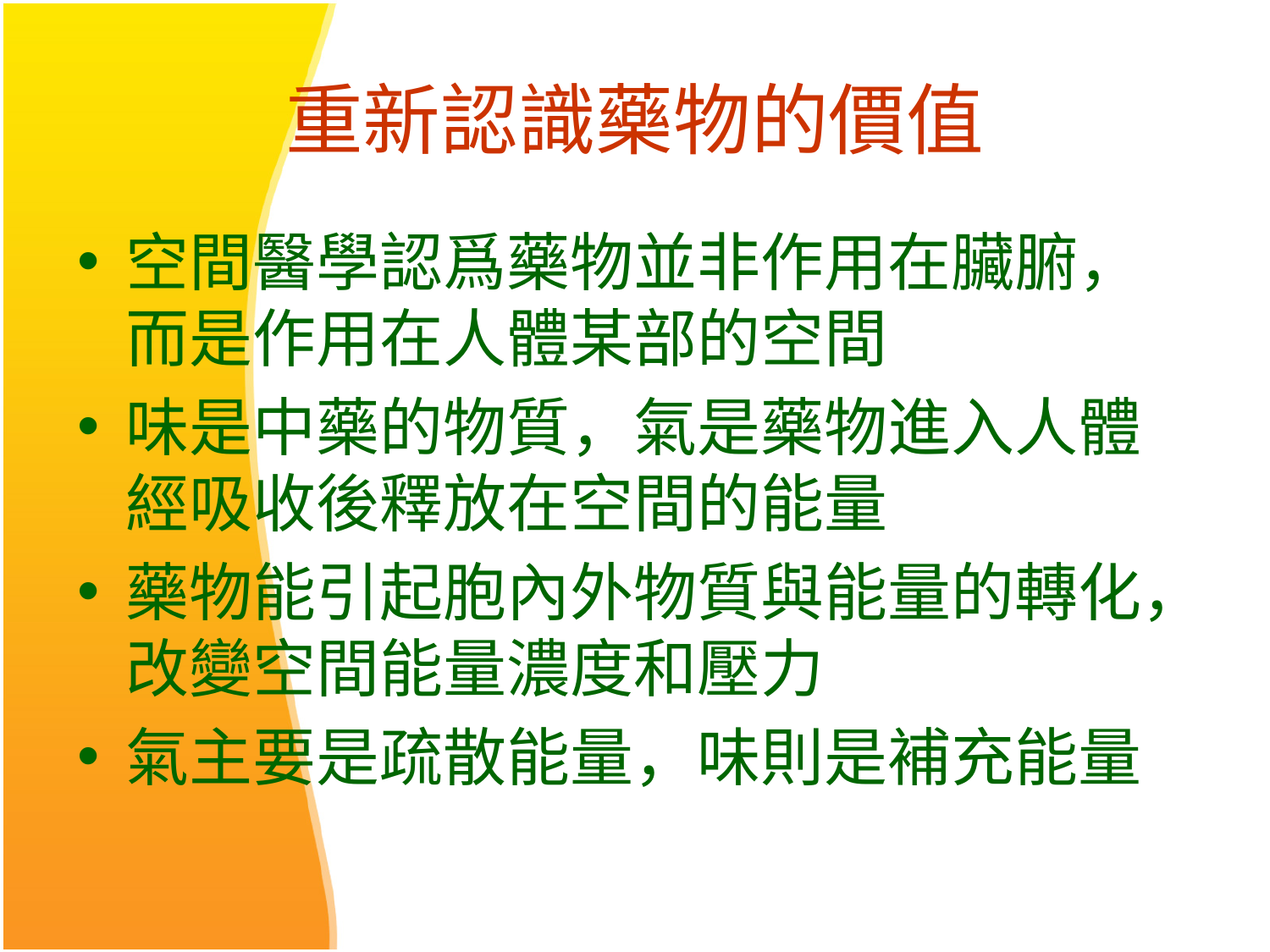

# 重新認識藥物的價值
空間醫學認爲藥物並非作用在臟腑，而是作用在人體某部的空間
味是中藥的物質，氣是藥物進入人體經吸收後釋放在空間的能量
藥物能引起胞內外物質與能量的轉化，改變空間能量濃度和壓力
氣主要是疏散能量，味則是補充能量